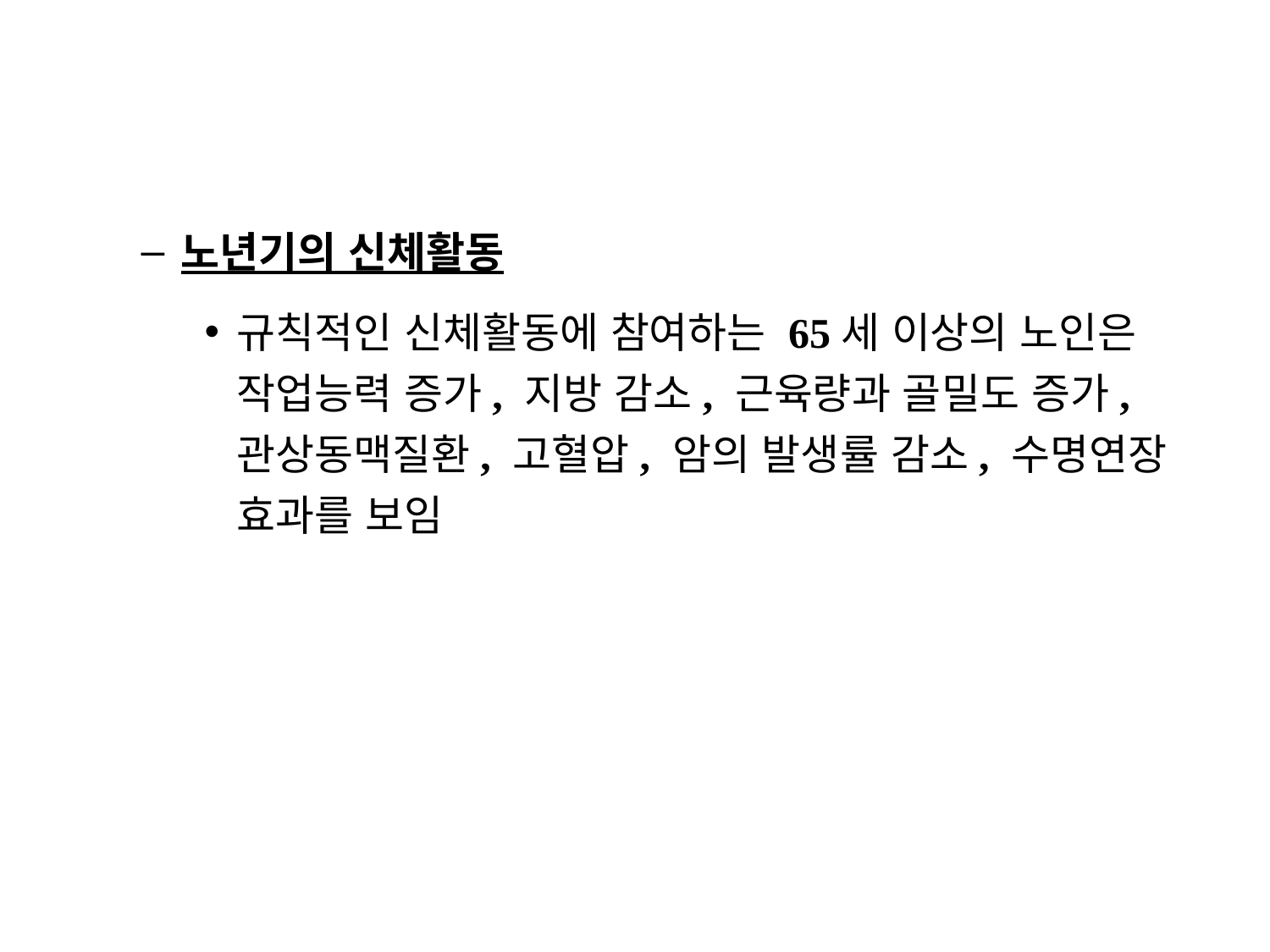

노년기의 신체활동
규칙적인 신체활동에 참여하는 65세 이상의 노인은 작업능력 증가, 지방 감소, 근육량과 골밀도 증가, 관상동맥질환, 고혈압, 암의 발생률 감소, 수명연장 효과를 보임